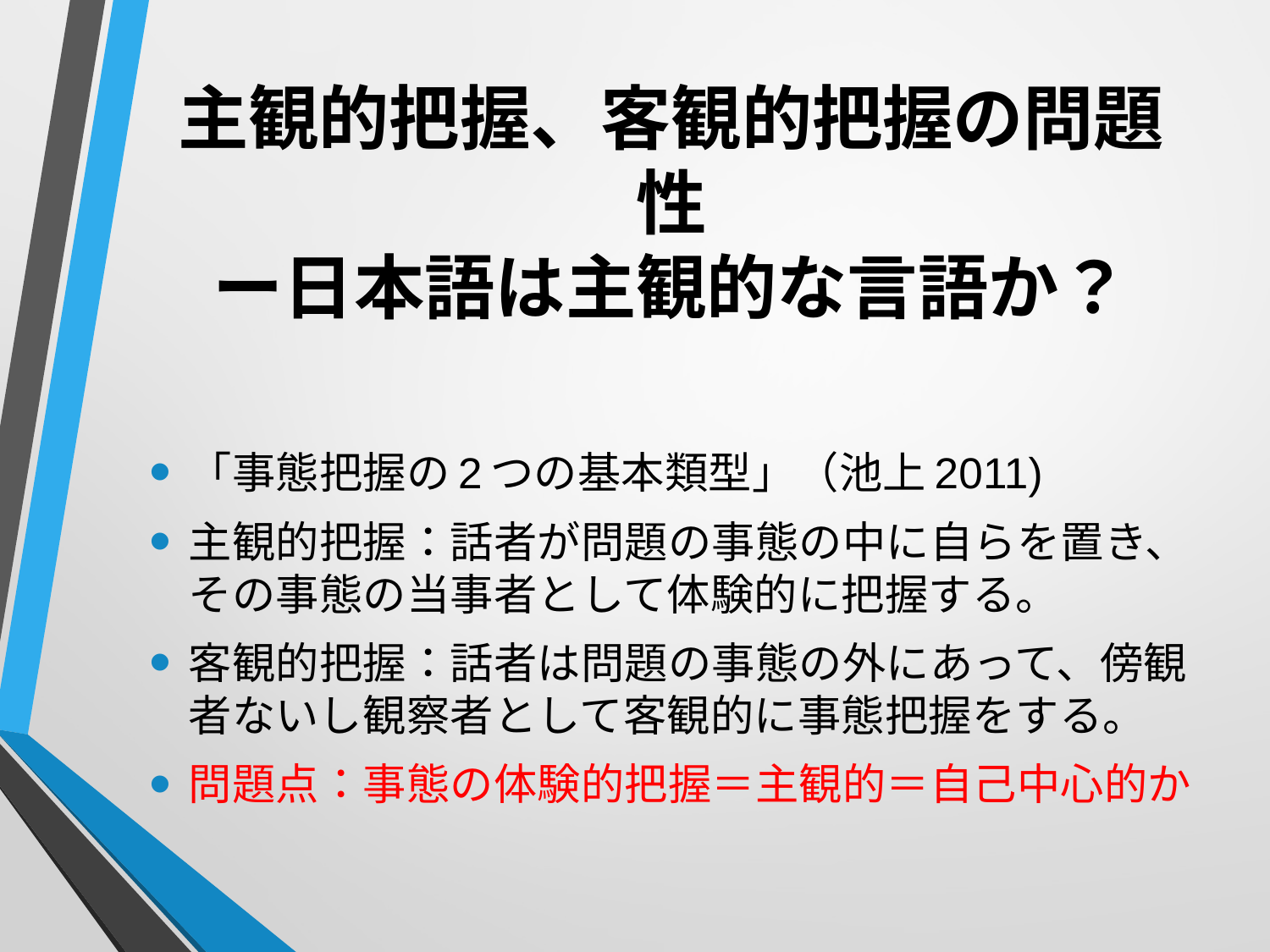

# 主観的把握、客観的把握の問題性 ー日本語は主観的な言語か？

「事態把握の2つの基本類型」（池上2011)
主観的把握：話者が問題の事態の中に自らを置き、その事態の当事者として体験的に把握する。
客観的把握：話者は問題の事態の外にあって、傍観者ないし観察者として客観的に事態把握をする。
問題点：事態の体験的把握＝主観的＝自己中心的か